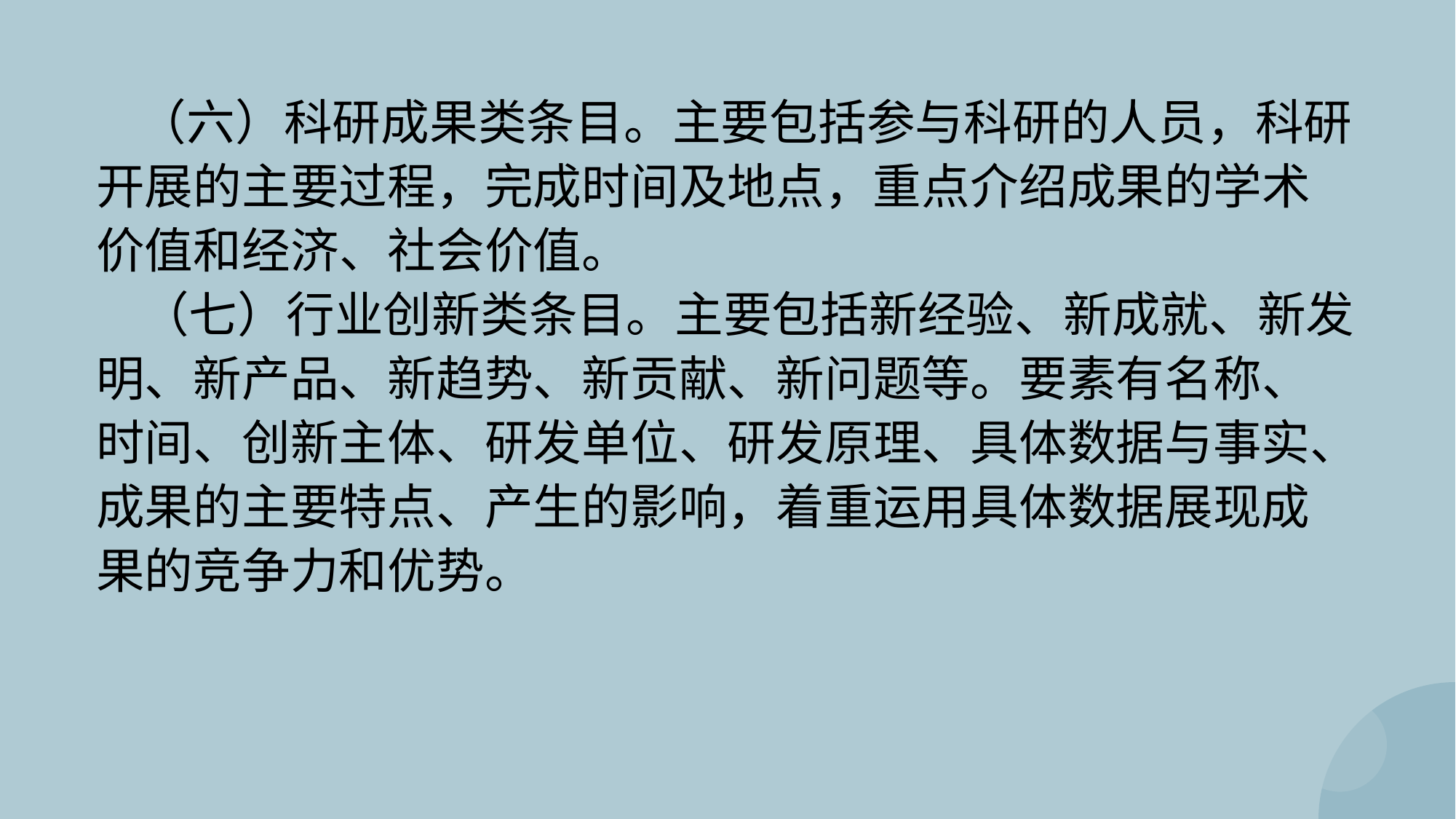

（六）科研成果类条目。主要包括参与科研的人员，科研开展的主要过程，完成时间及地点，重点介绍成果的学术价值和经济、社会价值。
   （七）行业创新类条目。主要包括新经验、新成就、新发明、新产品、新趋势、新贡献、新问题等。要素有名称、时间、创新主体、研发单位、研发原理、具体数据与事实、成果的主要特点、产生的影响，着重运用具体数据展现成果的竞争力和优势。